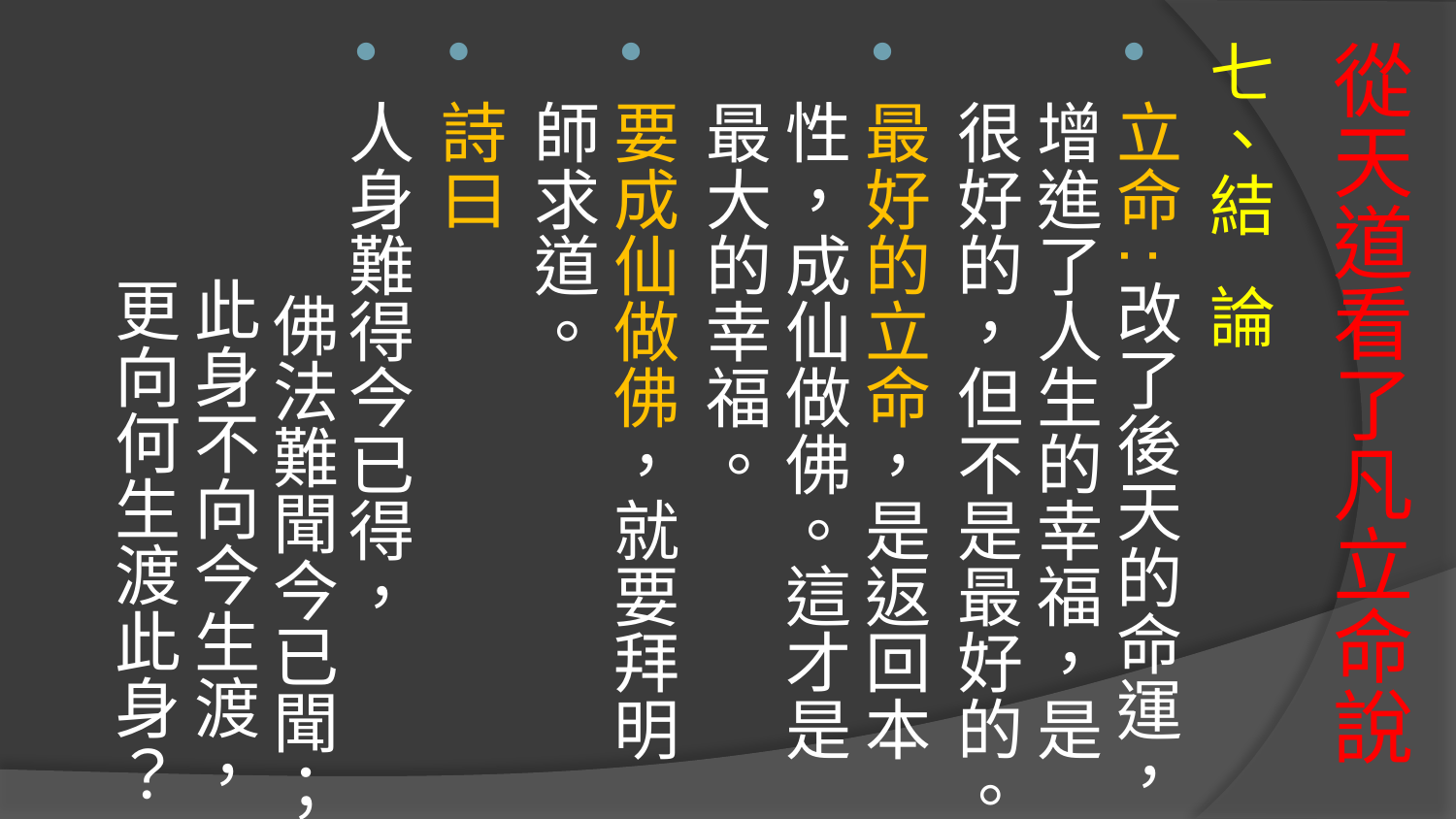

七、結   論
立命:改了後天的命運，增進了人生的幸福，是很好的，但不是最好的。
最好的立命，是返回本性，成仙做佛。這才是最大的幸福。
要成仙做佛，就要拜明師求道。
詩曰
人身難得今已得，                        佛法難聞今已聞；            此身不向今生渡，            更向何生渡此身？

# 從天道看了凡立命說